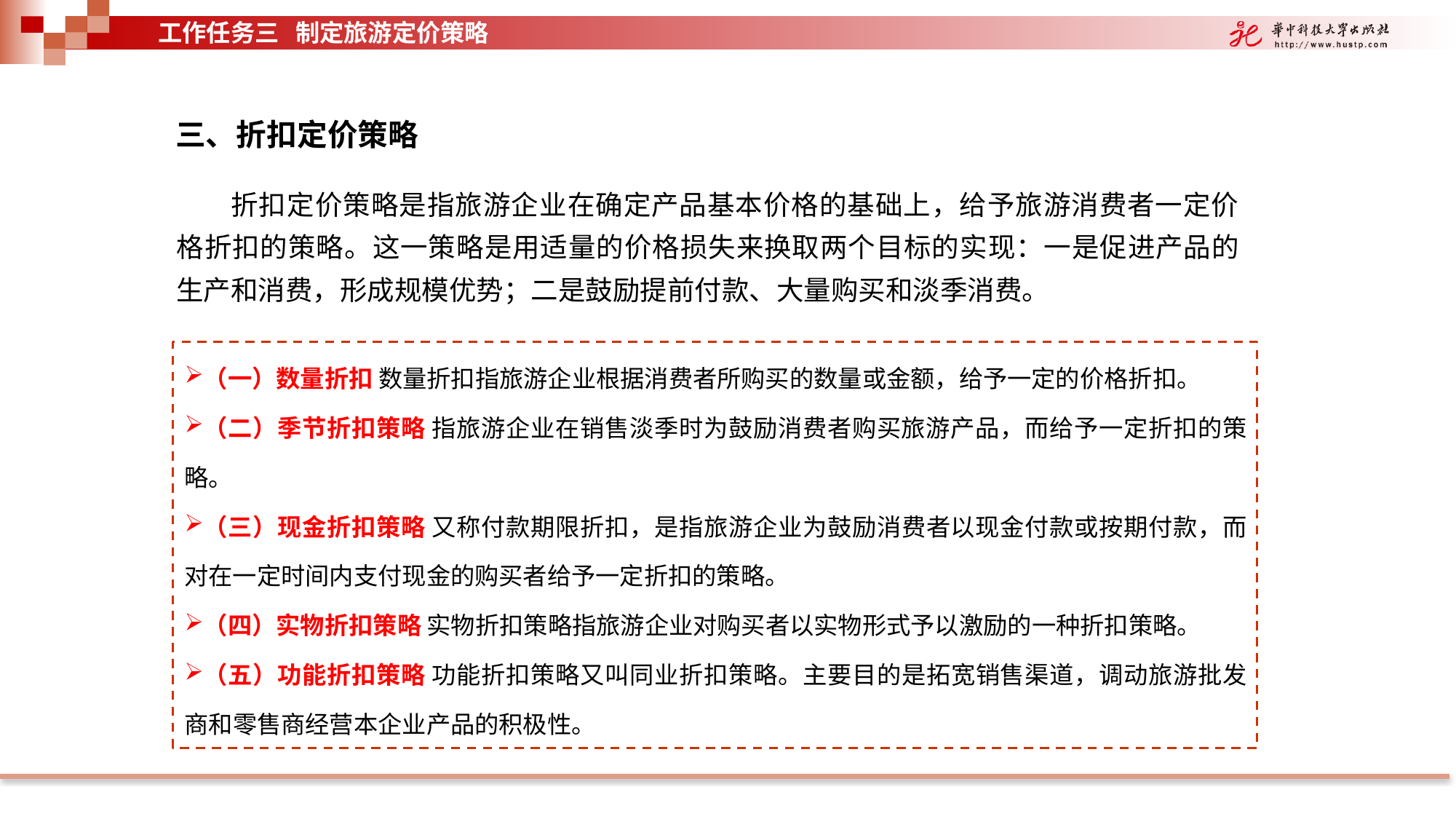

工作任务三   制定旅游定价策略
三、折扣定价策略
折扣定价策略是指旅游企业在确定产品基本价格的基础上，给予旅游消费者一定价格折扣的策略。这一策略是用适量的价格损失来换取两个目标的实现：一是促进产品的生产和消费，形成规模优势；二是鼓励提前付款、大量购买和淡季消费。
（一）数量折扣 数量折扣指旅游企业根据消费者所购买的数量或金额，给予一定的价格折扣。
（二）季节折扣策略 指旅游企业在销售淡季时为鼓励消费者购买旅游产品，而给予一定折扣的策略。
（三）现金折扣策略 又称付款期限折扣，是指旅游企业为鼓励消费者以现金付款或按期付款，而对在一定时间内支付现金的购买者给予一定折扣的策略。
（四）实物折扣策略 实物折扣策略指旅游企业对购买者以实物形式予以激励的一种折扣策略。
（五）功能折扣策略 功能折扣策略又叫同业折扣策略。主要目的是拓宽销售渠道，调动旅游批发商和零售商经营本企业产品的积极性。